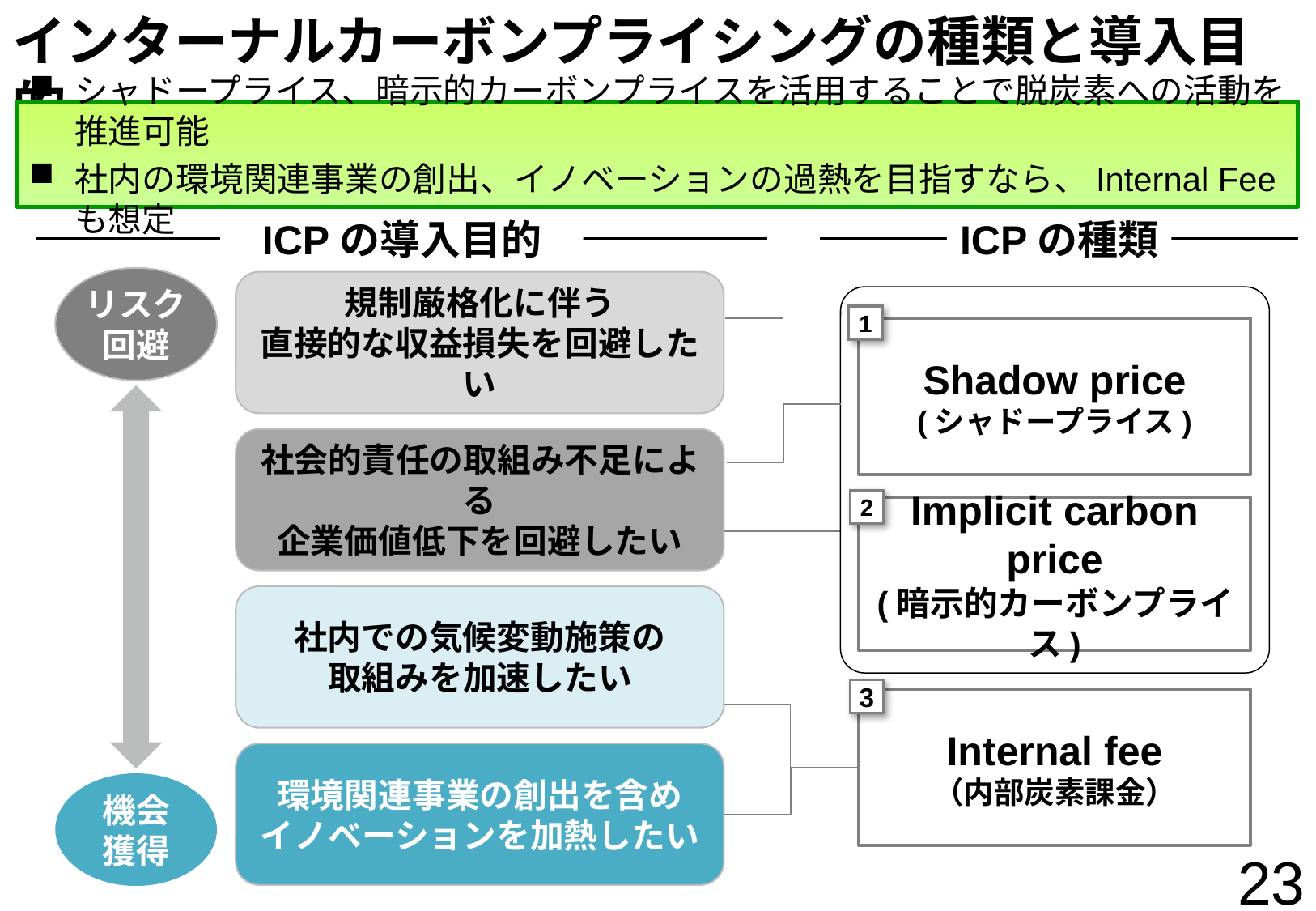

# インターナルカーボンプライシングの種類と導入目的
シャドープライス、暗示的カーボンプライスを活用することで脱炭素への活動を推進可能
社内の環境関連事業の創出、イノベーションの過熱を目指すなら、Internal Feeも想定
ICPの種類
ICPの導入目的
リスク
回避
規制厳格化に伴う
直接的な収益損失を回避したい

1
Shadow price
(シャドープライス)

社会的責任の取組み不足による
企業価値低下を回避したい
2
Implicit carbon price
(暗示的カーボンプライス)
社内での気候変動施策の
取組みを加速したい
3
Internal fee
（内部炭素課金）
環境関連事業の創出を含め
イノベーションを加熱したい
機会
獲得
23